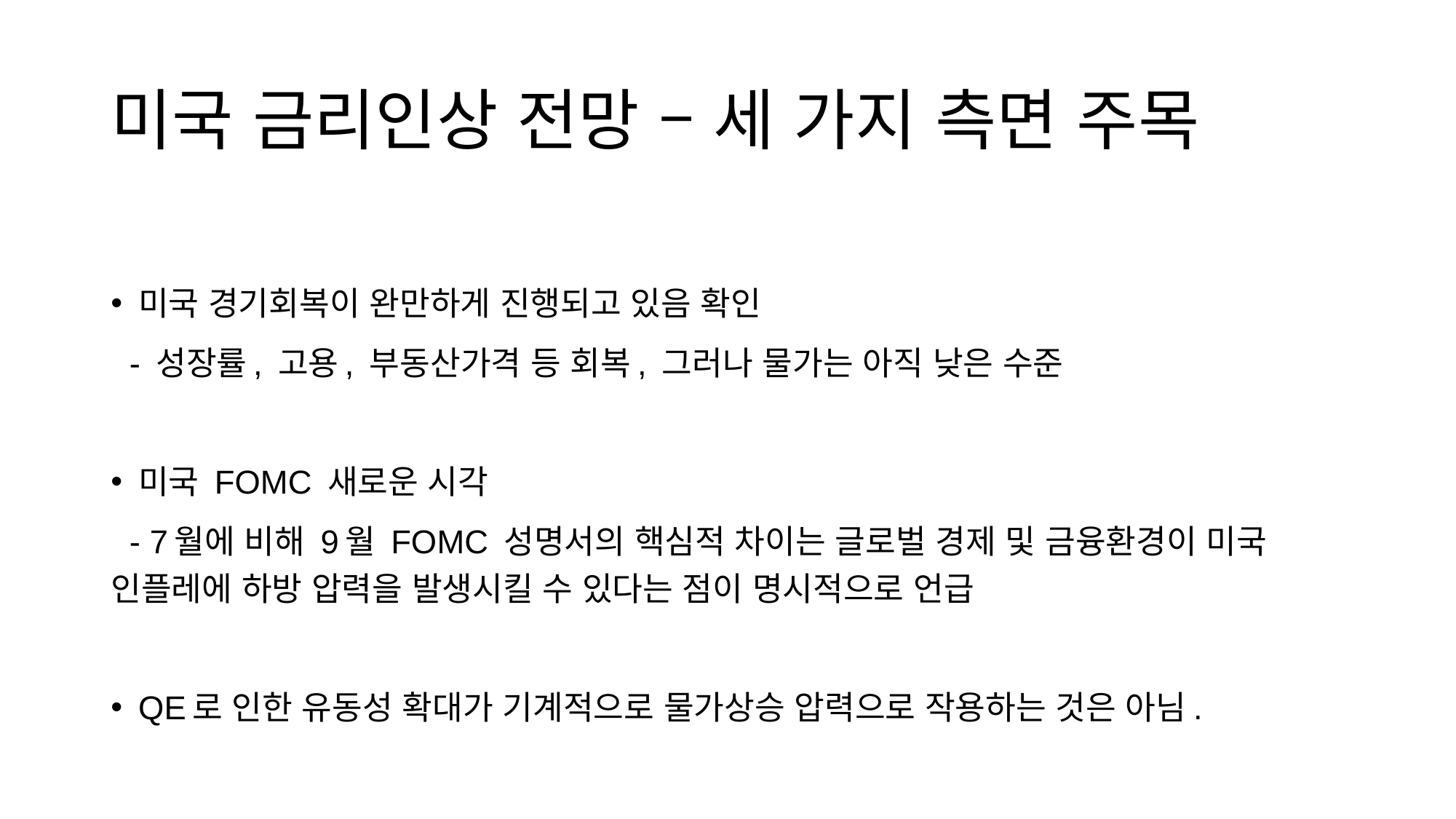

# 미국 금리인상 전망 – 세 가지 측면 주목

미국 경기회복이 완만하게 진행되고 있음 확인
  - 성장률, 고용, 부동산가격 등 회복, 그러나 물가는 아직 낮은 수준

미국 FOMC 새로운 시각
  - 7월에 비해 9월 FOMC 성명서의 핵심적 차이는 글로벌 경제 및 금융환경이 미국 인플레에 하방 압력을 발생시킬 수 있다는 점이 명시적으로 언급

QE로 인한 유동성 확대가 기계적으로 물가상승 압력으로 작용하는 것은 아님.